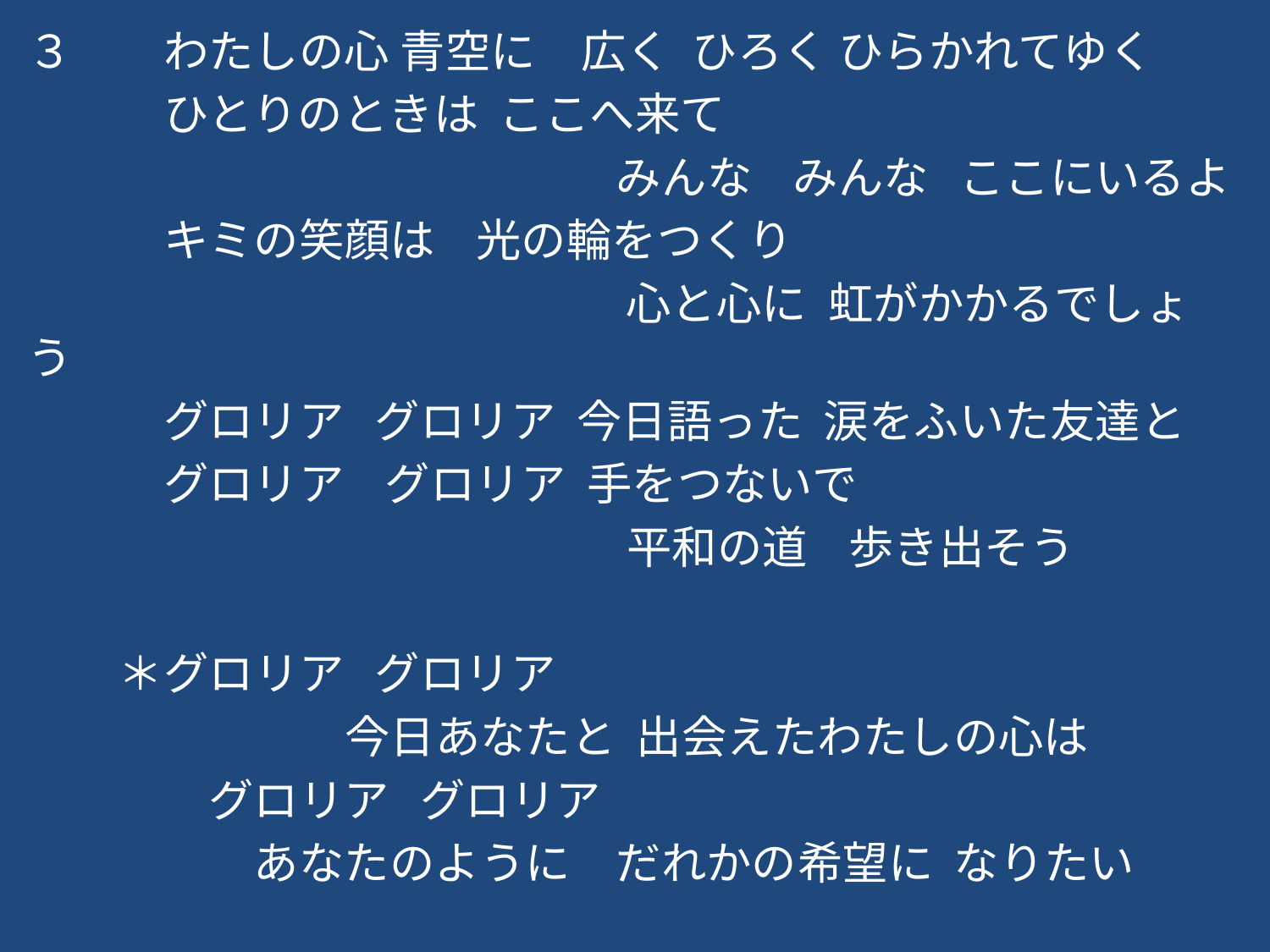

３　　わたしの心 青空に　広く  ひろく ひらかれてゆく
　　　ひとりのときは  ここへ来て
　　　　　　　　　　　　　みんな    みんな   ここにいるよ
　　　キミの笑顔は    光の輪をつくり
　　　　　　　　　　　　　 心と心に  虹がかかるでしょう
　　　グロリア   グロリア  今日語った  涙をふいた友達と
　　　グロリア    グロリア  手をつないで
　　　　　　　　　　　　　 平和の道    歩き出そう

　　＊グロリア   グロリア
　　　　　　　今日あなたと  出会えたわたしの心は
　　　　グロリア   グロリア
　　　　　あなたのように　だれかの希望に  なりたい

#